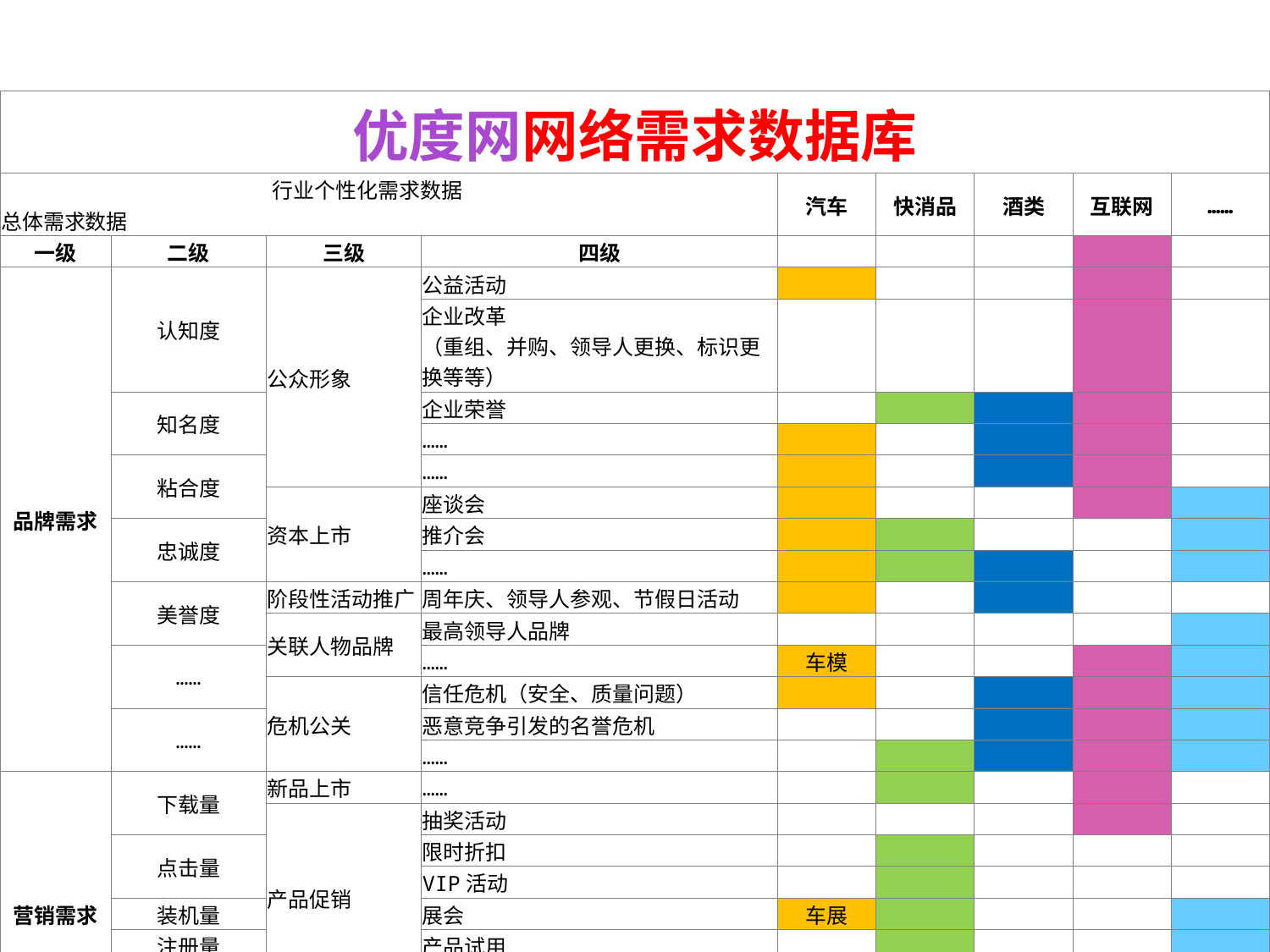

| 优度网网络需求数据库 |  |  |  |  |  |  |  |  |
| --- | --- | --- | --- | --- | --- | --- | --- | --- |
| 行业个性化需求数据 总体需求数据 |  |  |  | 汽车 | 快消品 | 酒类 | 互联网 | …… |
| 一级 | 二级 | 三级 | 四级 |  |  |  |  |  |
| 品牌需求 | 认知度 | 公众形象 | 公益活动 |  |  |  |  |  |
|  |  |  | 企业改革 （重组、并购、领导人更换、标识更换等等） |  |  |  |  |  |
|  | 知名度 |  | 企业荣誉 |  |  |  |  |  |
|  |  |  | …… |  |  |  |  |  |
|  | 粘合度 |  | …… |  |  |  |  |  |
|  |  | 资本上市 | 座谈会 |  |  |  |  |  |
|  | 忠诚度 |  | 推介会 |  |  |  |  |  |
|  |  |  | …… |  |  |  |  |  |
|  | 美誉度 | 阶段性活动推广 | 周年庆、领导人参观、节假日活动 |  |  |  |  |  |
|  |  | 关联人物品牌 | 最高领导人品牌 |  |  |  |  |  |
|  | …… |  | …… | 车模 |  |  |  |  |
|  |  | 危机公关 | 信任危机（安全、质量问题） |  |  |  |  |  |
|  | …… |  | 恶意竞争引发的名誉危机 |  |  |  |  |  |
|  |  |  | …… |  |  |  |  |  |
| 营销需求 | 下载量 | 新品上市 | …… |  |  |  |  |  |
|  |  | 产品促销 | 抽奖活动 |  |  |  |  |  |
|  | 点击量 |  | 限时折扣 |  |  |  |  |  |
|  |  |  | VIP活动 |  |  |  |  |  |
|  | 装机量 |  | 展会 | 车展 |  |  |  |  |
|  | 注册量 |  | 产品试用 |  |  |  |  |  |
|  | 销售量 |  | …… |  |  |  |  |  |
|  | …… | 舆情监测 | 舆论引导 |  |  |  |  |  |
|  | …… | …… | …… |  |  |  |  |  |